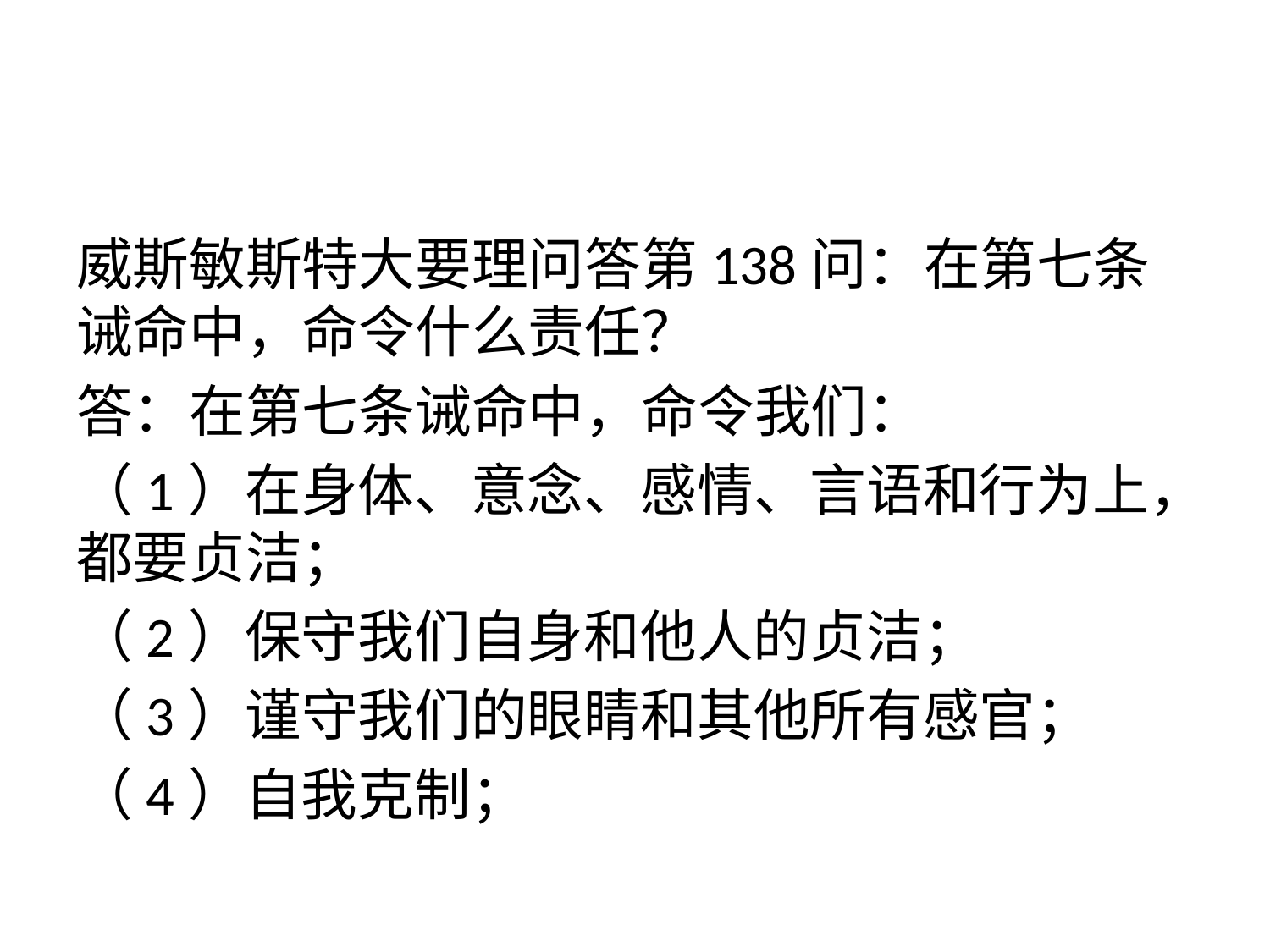

#
威斯敏斯特大要理问答第138问：在第七条诫命中，命令什么责任？
答：在第七条诫命中，命令我们：
（1）在身体、意念、感情、言语和行为上，都要贞洁；
（2）保守我们自身和他人的贞洁；
（3）谨守我们的眼睛和其他所有感官；
（4）自我克制；